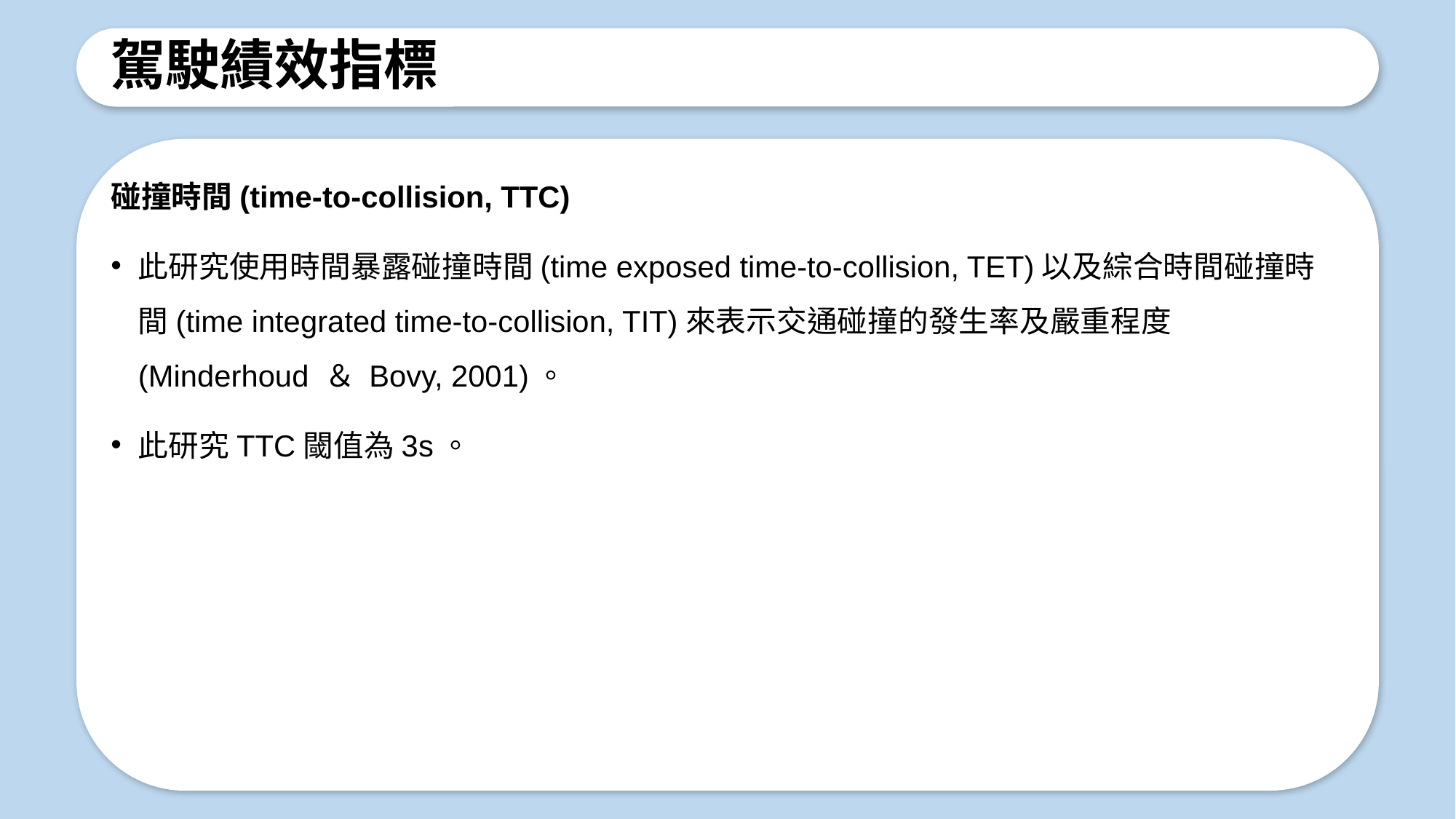

# 駕駛績效指標
碰撞時間(time-to-collision, TTC)
此研究使用時間暴露碰撞時間(time exposed time-to-collision, TET)以及綜合時間碰撞時間(time integrated time-to-collision, TIT)來表示交通碰撞的發生率及嚴重程度(Minderhoud ＆ Bovy, 2001)。
此研究TTC閾值為3s。